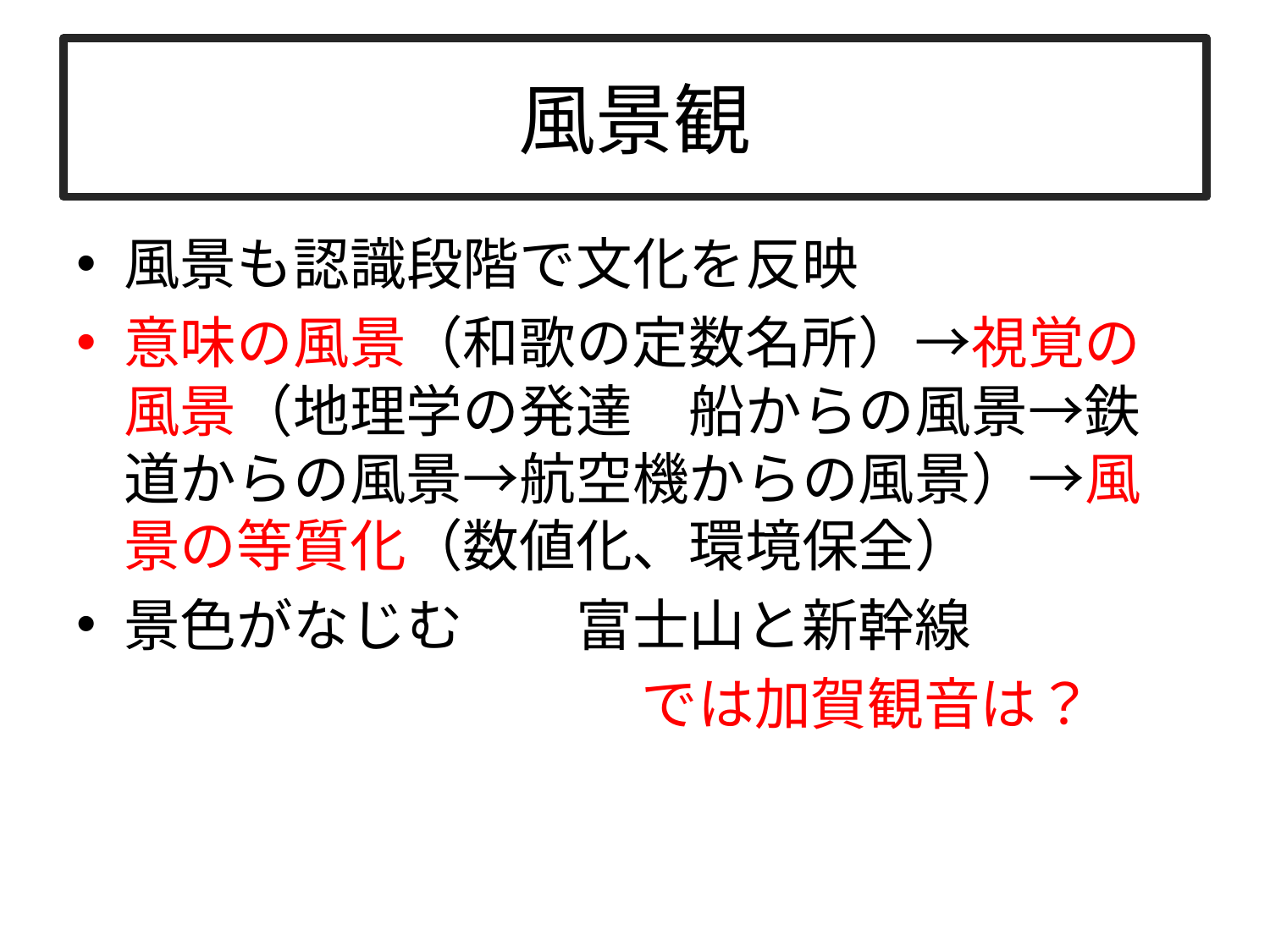

# 風景観
風景も認識段階で文化を反映
意味の風景（和歌の定数名所）→視覚の風景（地理学の発達　船からの風景→鉄道からの風景→航空機からの風景）→風景の等質化（数値化、環境保全）
景色がなじむ　　富士山と新幹線
　　　　　　　　　　では加賀観音は？